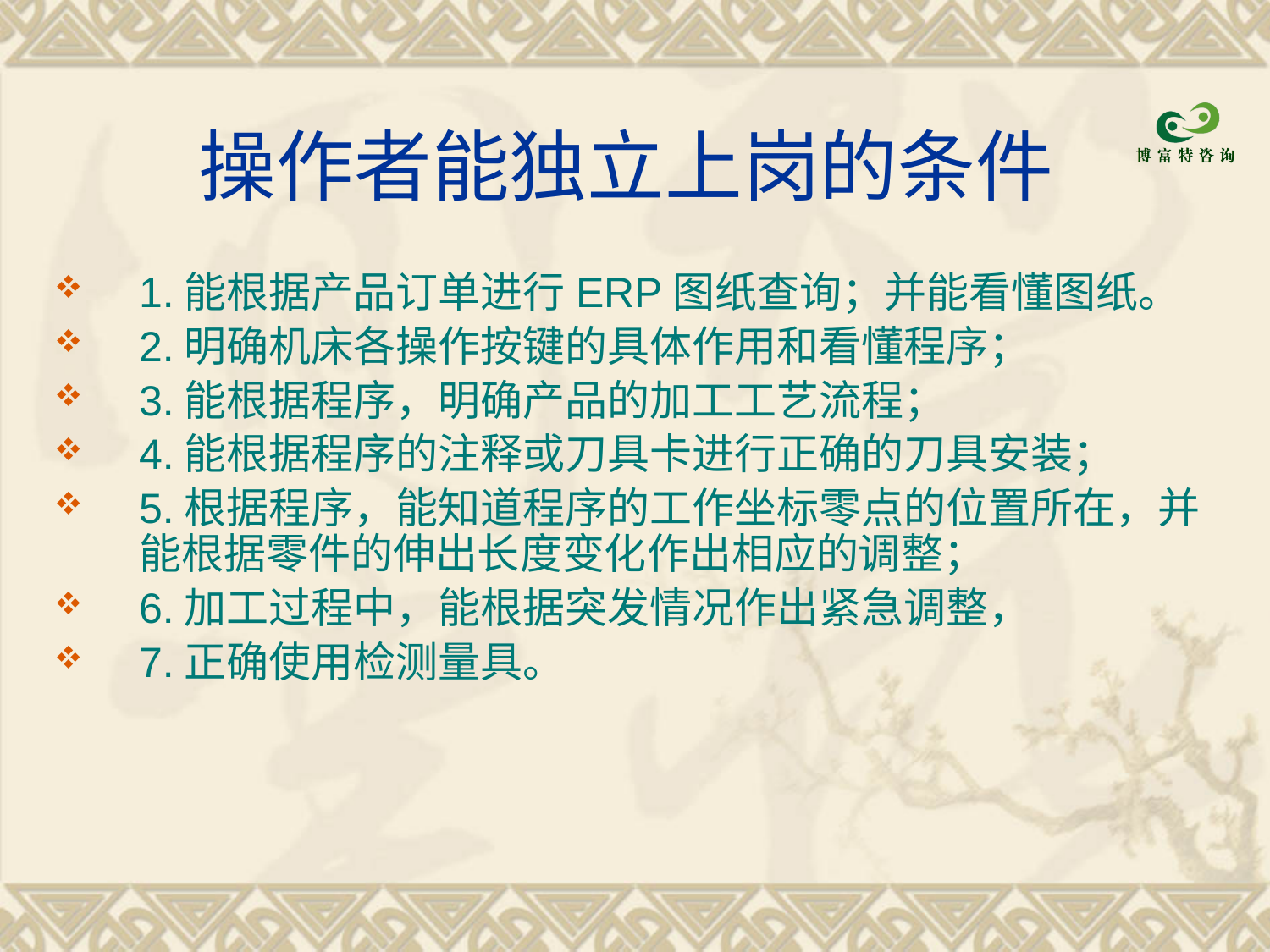

# 操作者能独立上岗的条件
1.能根据产品订单进行ERP图纸查询；并能看懂图纸。
2.明确机床各操作按键的具体作用和看懂程序；
3.能根据程序，明确产品的加工工艺流程；
4.能根据程序的注释或刀具卡进行正确的刀具安装；
5.根据程序，能知道程序的工作坐标零点的位置所在，并能根据零件的伸出长度变化作出相应的调整；
6.加工过程中，能根据突发情况作出紧急调整，
7.正确使用检测量具。